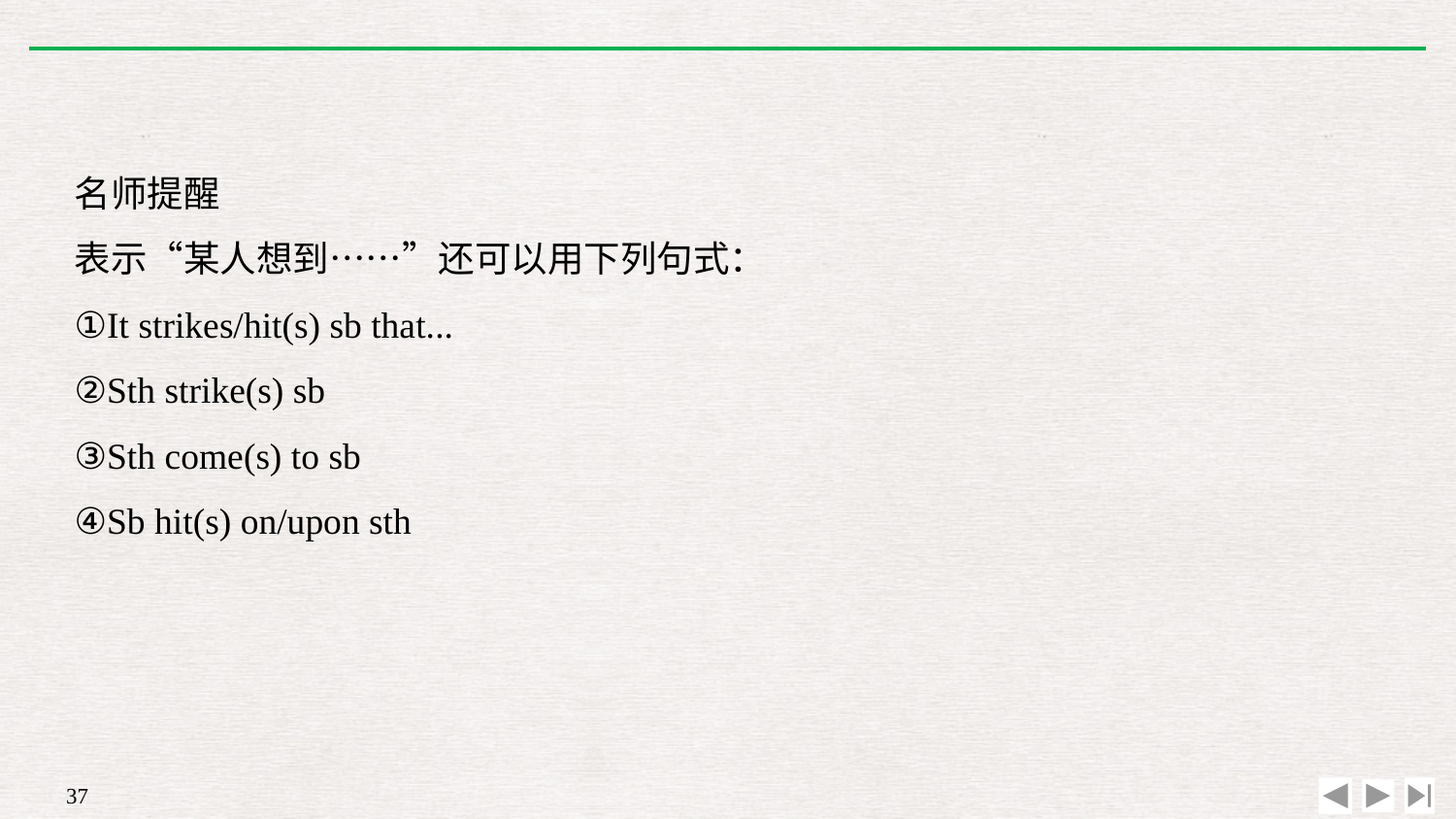

名师提醒
表示“某人想到……”还可以用下列句式：
①It strikes/hit(s) sb that...
②Sth strike(s) sb
③Sth come(s) to sb
④Sb hit(s) on/upon sth